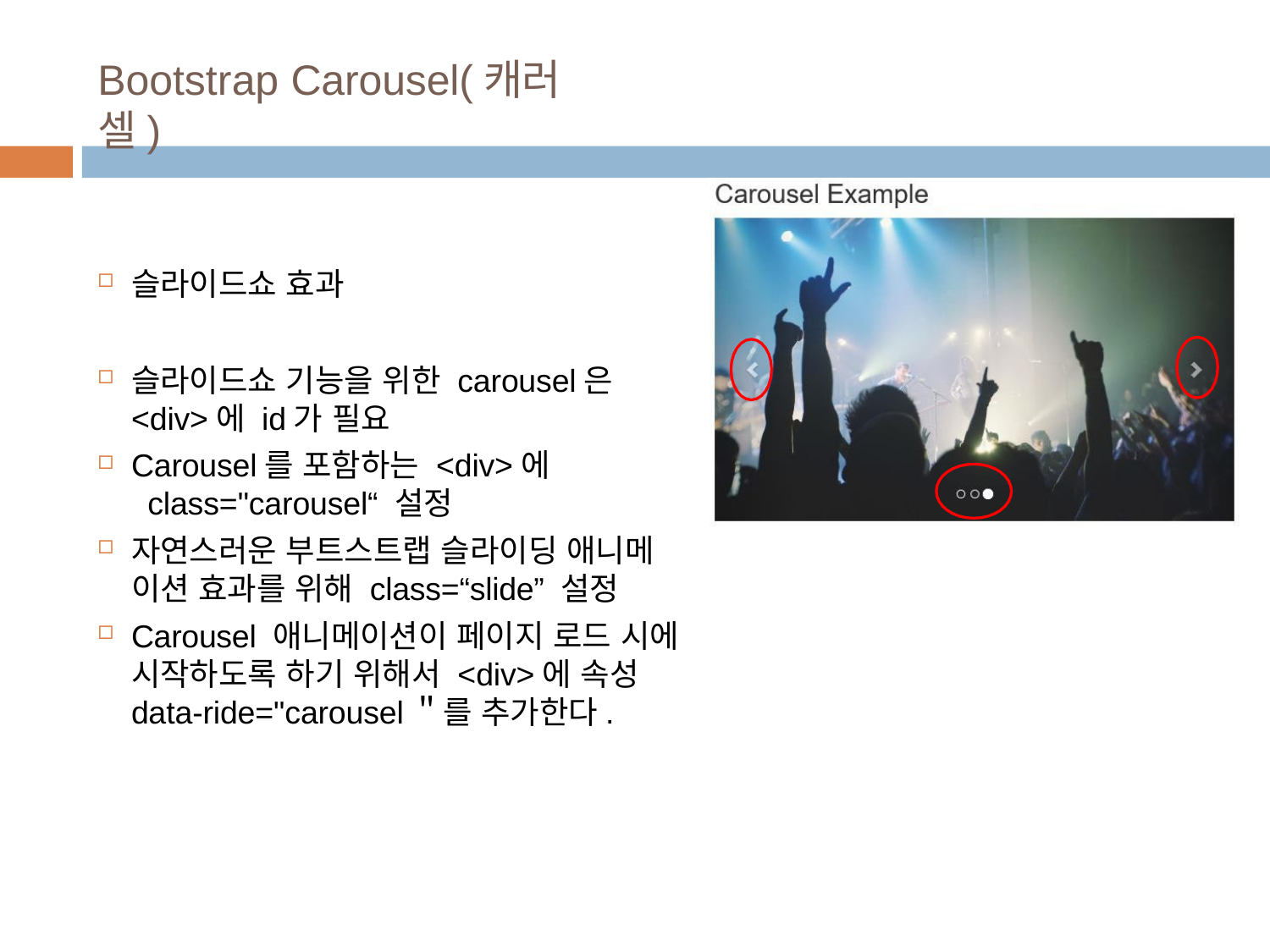

# Bootstrap Carousel(캐러셀)

슬라이드쇼 효과

슬라이드쇼 기능을 위한 carousel은
<div>에 id가 필요
Carousel를 포함하는 <div>에  class="carousel“ 설정
자연스러운 부트스트랩 슬라이딩 애니메  이션 효과를 위해 class=“slide” 설정
Carousel 애니메이션이 페이지 로드 시에  시작하도록 하기 위해서 <div>에 속성  data-ride="carousel＂를 추가한다.